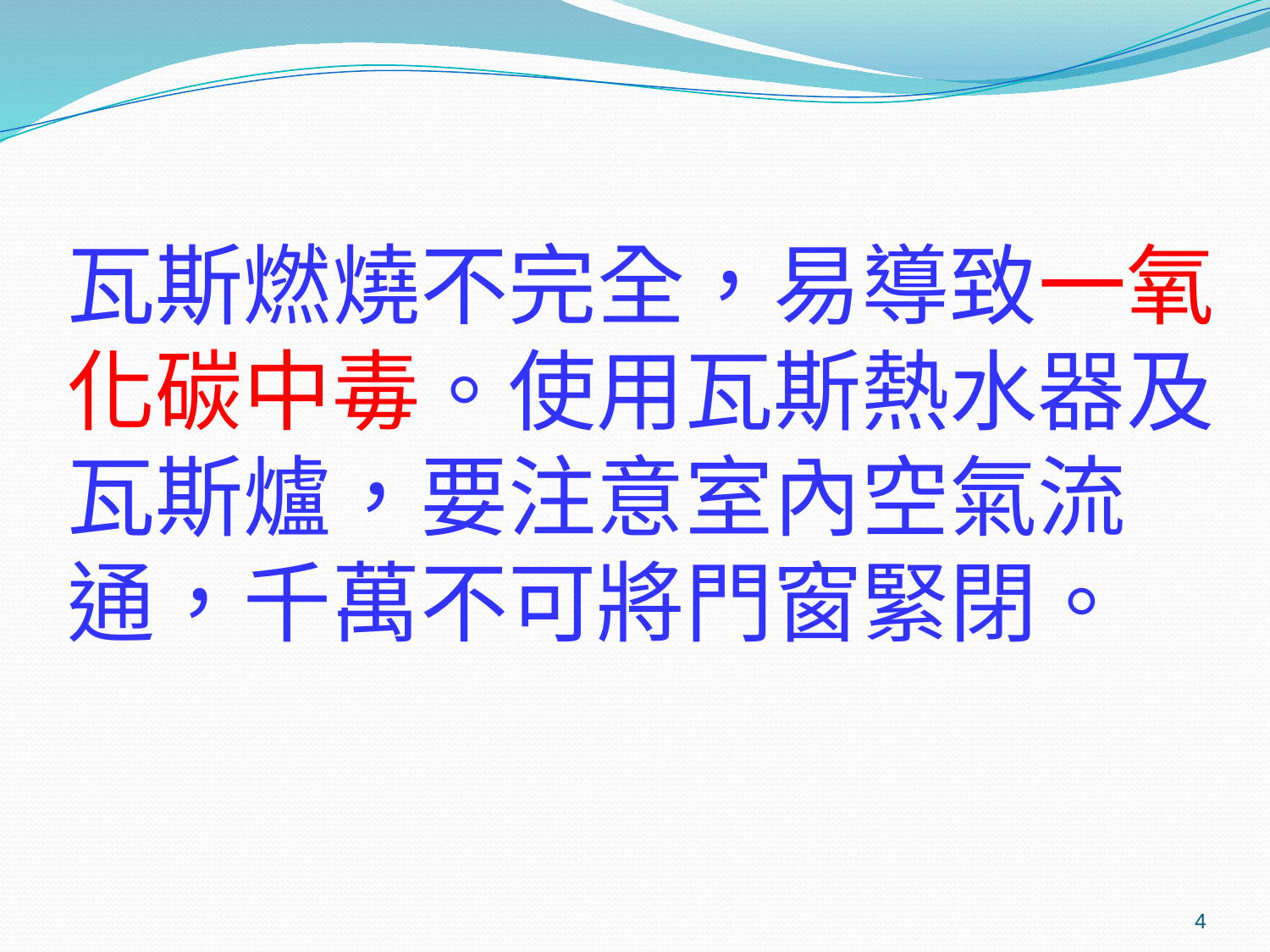

瓦斯燃燒不完全，易導致一氧化碳中毒。使用瓦斯熱水器及瓦斯爐，要注意室內空氣流通，千萬不可將門窗緊閉。
4